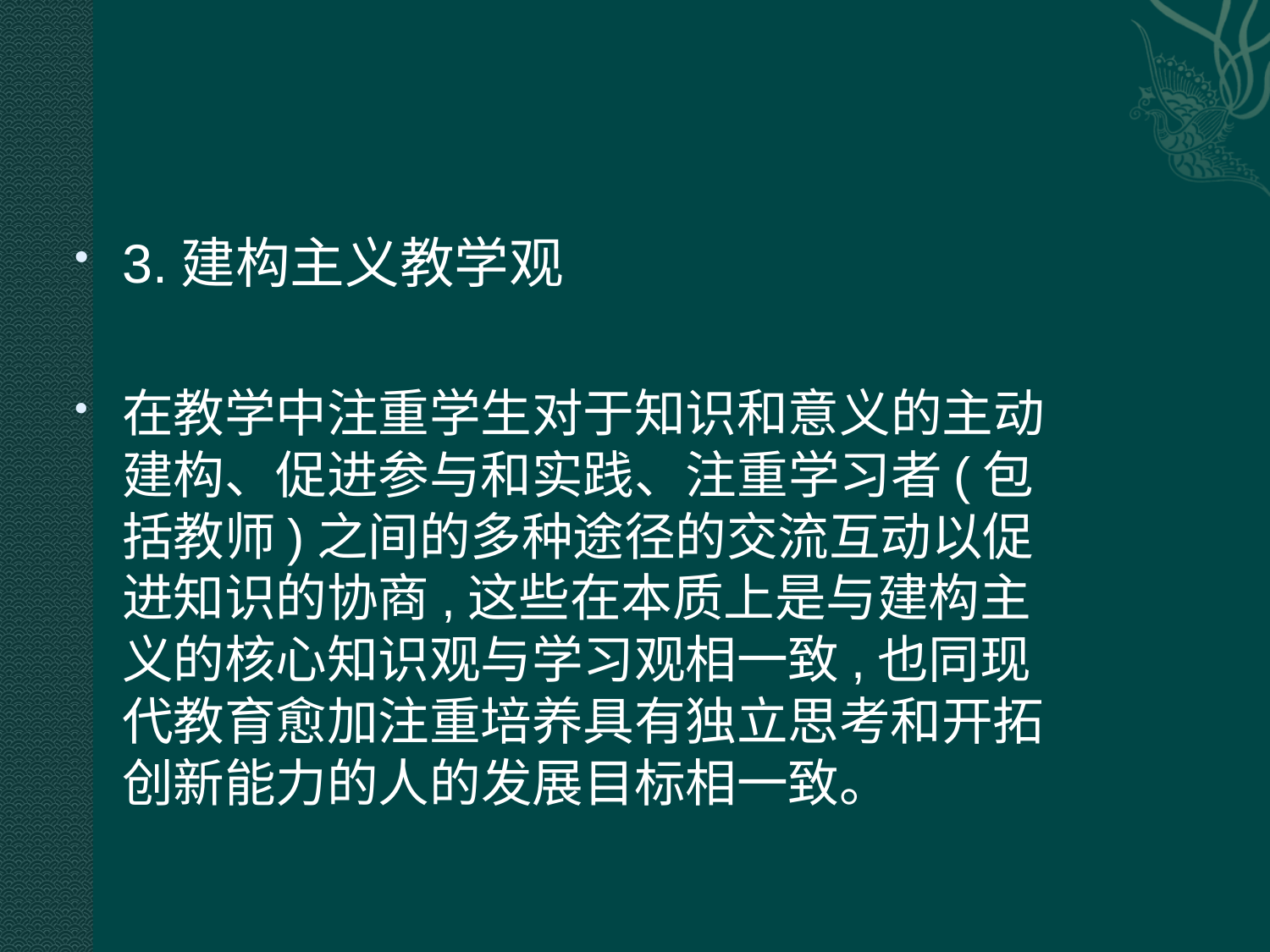

#
3.建构主义教学观

在教学中注重学生对于知识和意义的主动建构、促进参与和实践、注重学习者(包括教师)之间的多种途径的交流互动以促进知识的协商,这些在本质上是与建构主义的核心知识观与学习观相一致,也同现代教育愈加注重培养具有独立思考和开拓创新能力的人的发展目标相一致。